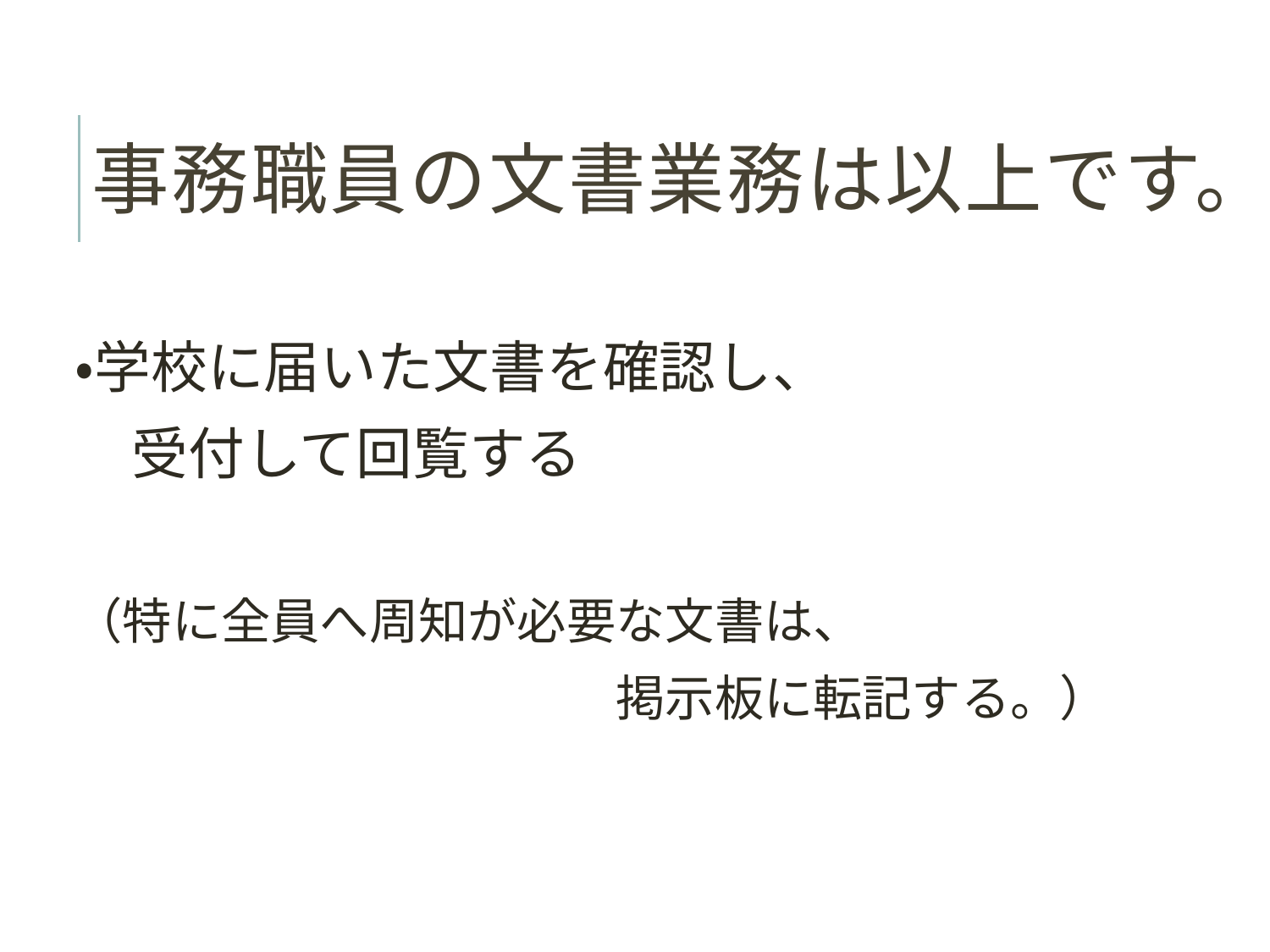

# 事務職員の文書業務は以上です。
・学校に届いた文書を確認し、
　受付して回覧する

（特に全員へ周知が必要な文書は、
　　　　　　　　　　　掲示板に転記する。）